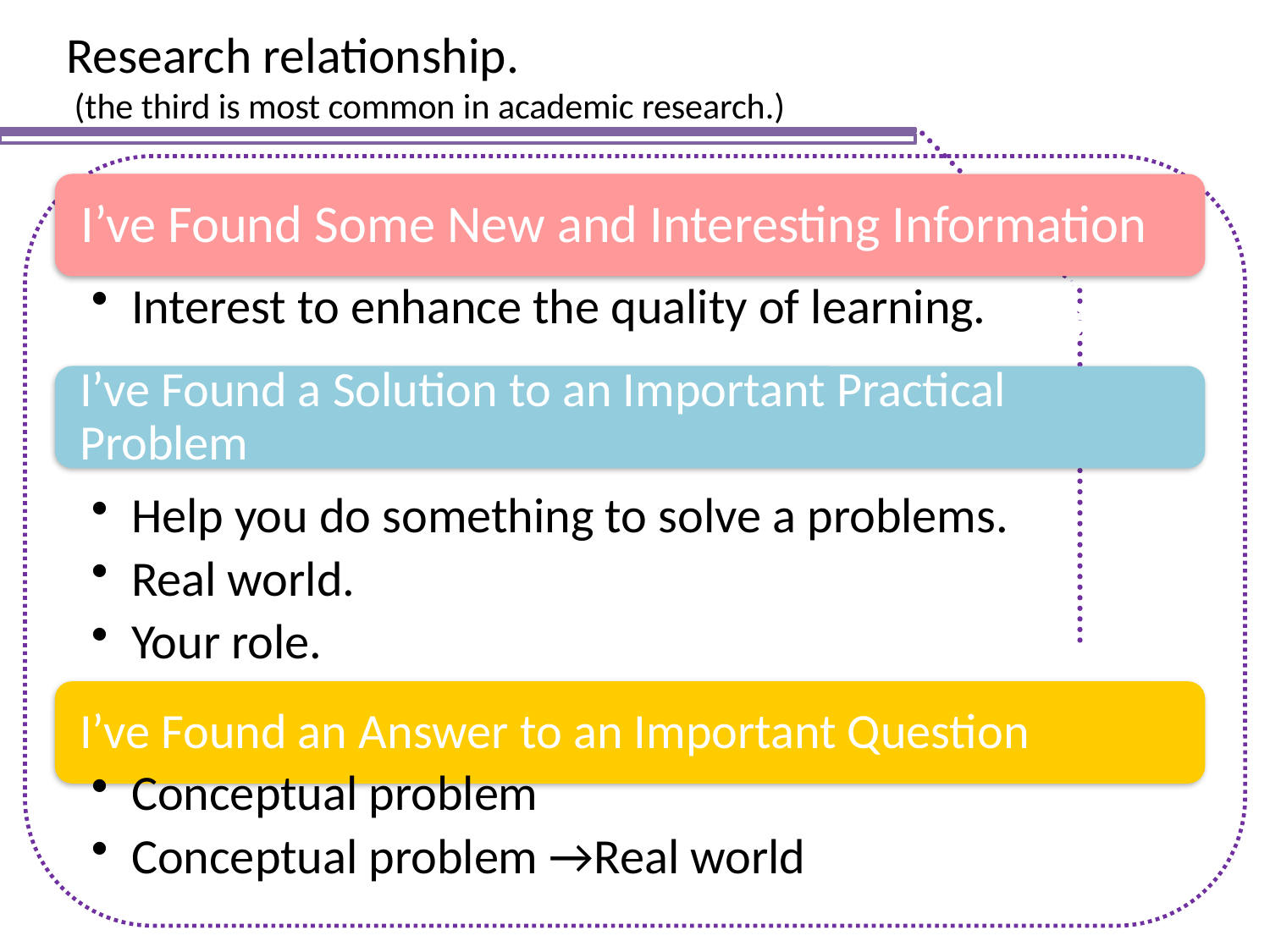

# Research relationship. (the third is most common in academic research.)

I’ve Found Some New and Interesting Information
Interest to enhance the quality of learning.
I’ve Found a Solution to an Important Practical Problem
Help you do something to solve a problems.
Real world.
Your role.
I’ve Found an Answer to an Important Question
Conceptual problem
Conceptual problem →Real world

漫漫國際路
1991至今
做到美國第一
1981~1990